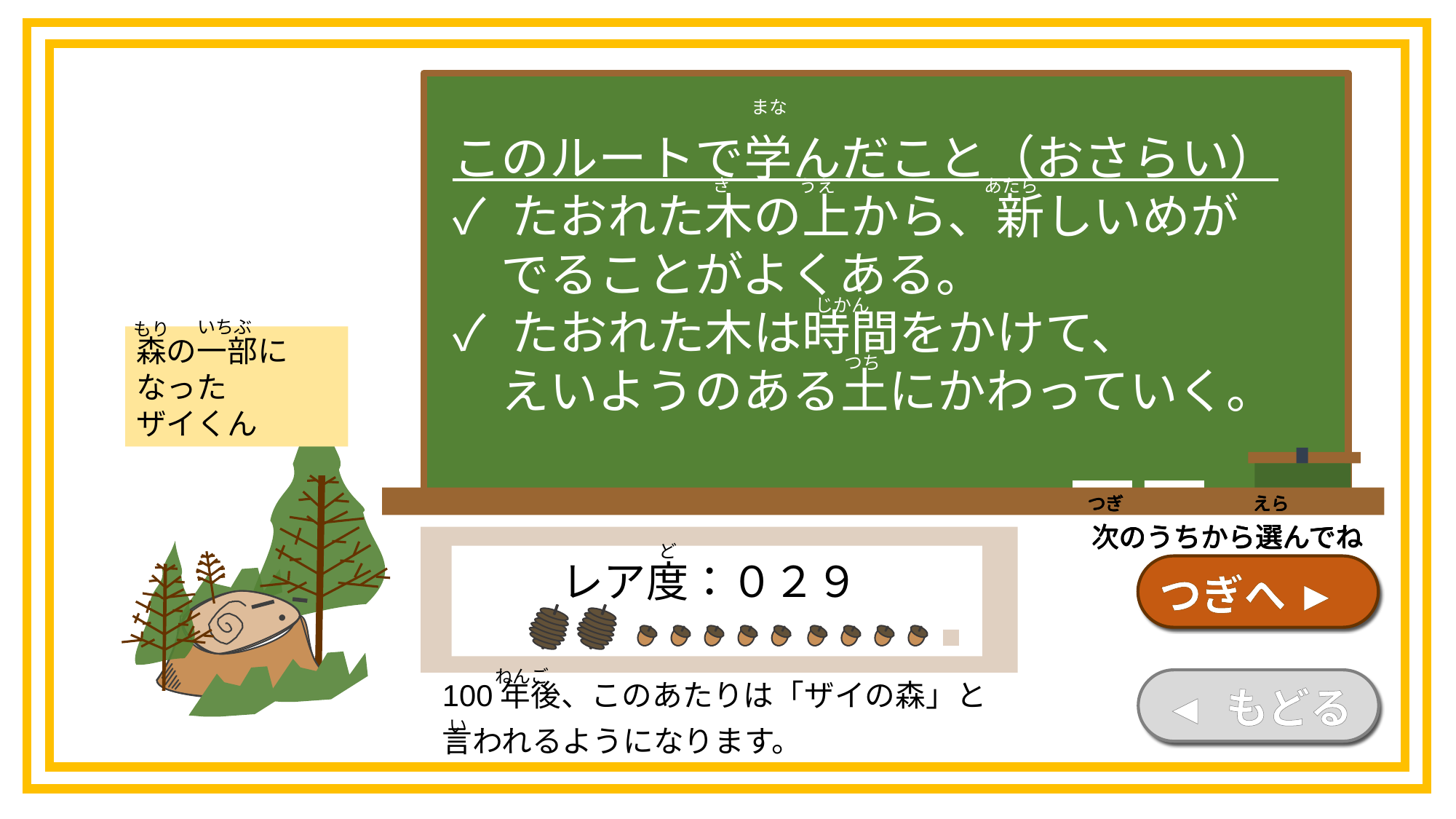

まな
このルートで学んだこと（おさらい）
✓ たおれた木の上から、新しいめが
　でることがよくある。
✓ たおれた木は時間をかけて、
　えいようのある土にかわっていく。
き
うえ
あたら
じかん
いちぶ
もり
森の一部に
なった
ザイくん
つち

つぎ
えら
次のうちから選んでね
つぎ
えら
次のうちから選んでね
つぎ
えら
次のうちから選んでね
つぎ
えら
次のうちから選んでね

ど

レア度：０２９

つぎへ ►

ねんご

100年後、このあたりは「ザイの森」と
言われるようになります。
◄ もどる
い